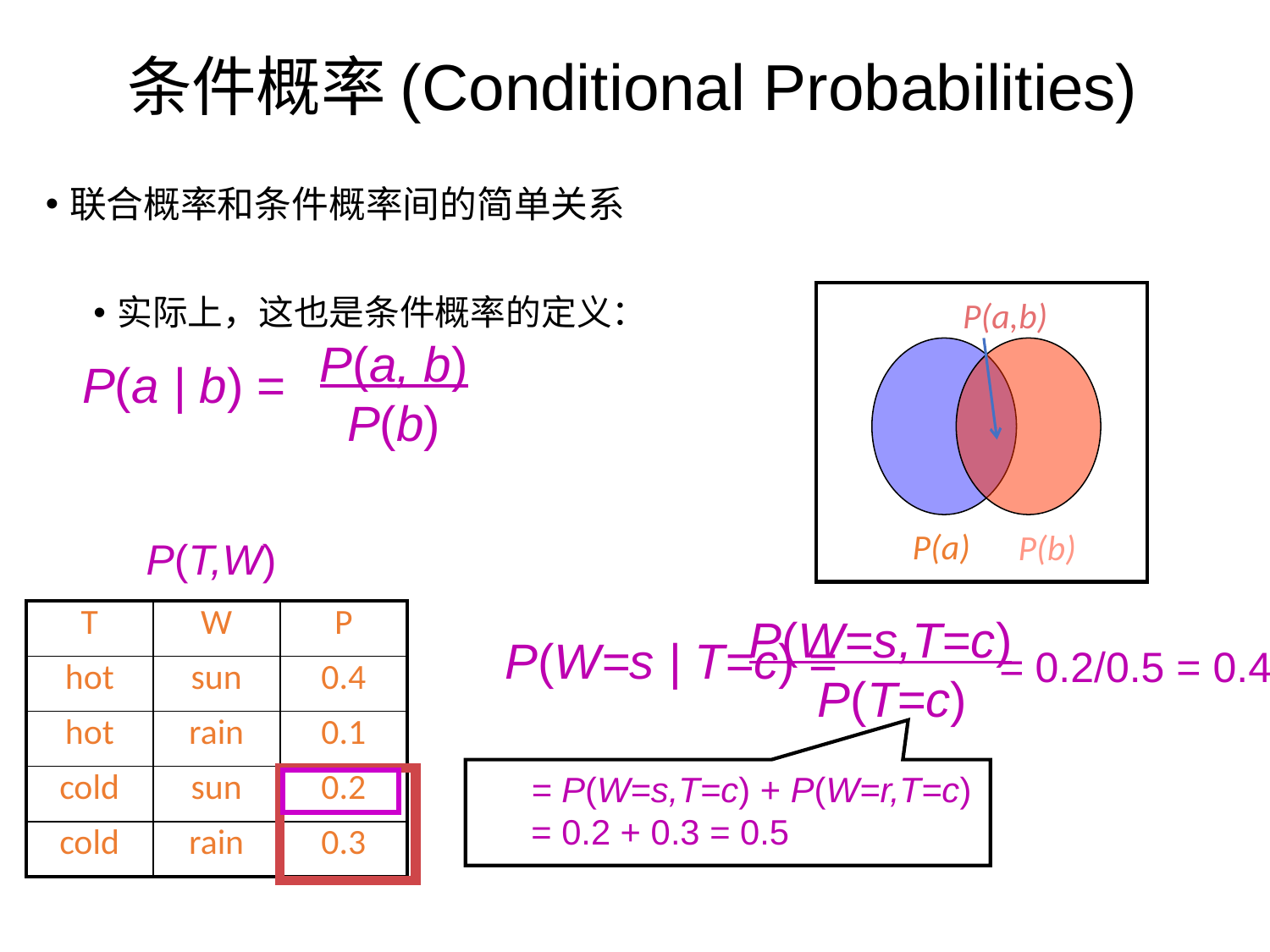

# 条件概率(Conditional Probabilities)
联合概率和条件概率间的简单关系

实际上，这也是条件概率的定义：

P(a,b)
P(a, b)
  P(b)
P(a | b) =

P(a)
P(b)
P(T,W)
| T | W | P |
| --- | --- | --- |
| hot | sun | 0.4 |
| hot | rain | 0.1 |
| cold | sun | 0.2 |
| cold | rain | 0.3 |
P(W=s,T=c)
     P(T=c)
P(W=s | T=c) =
= 0.2/0.5 = 0.4

= P(W=s,T=c) + P(W=r,T=c)
= 0.2 + 0.3 = 0.5